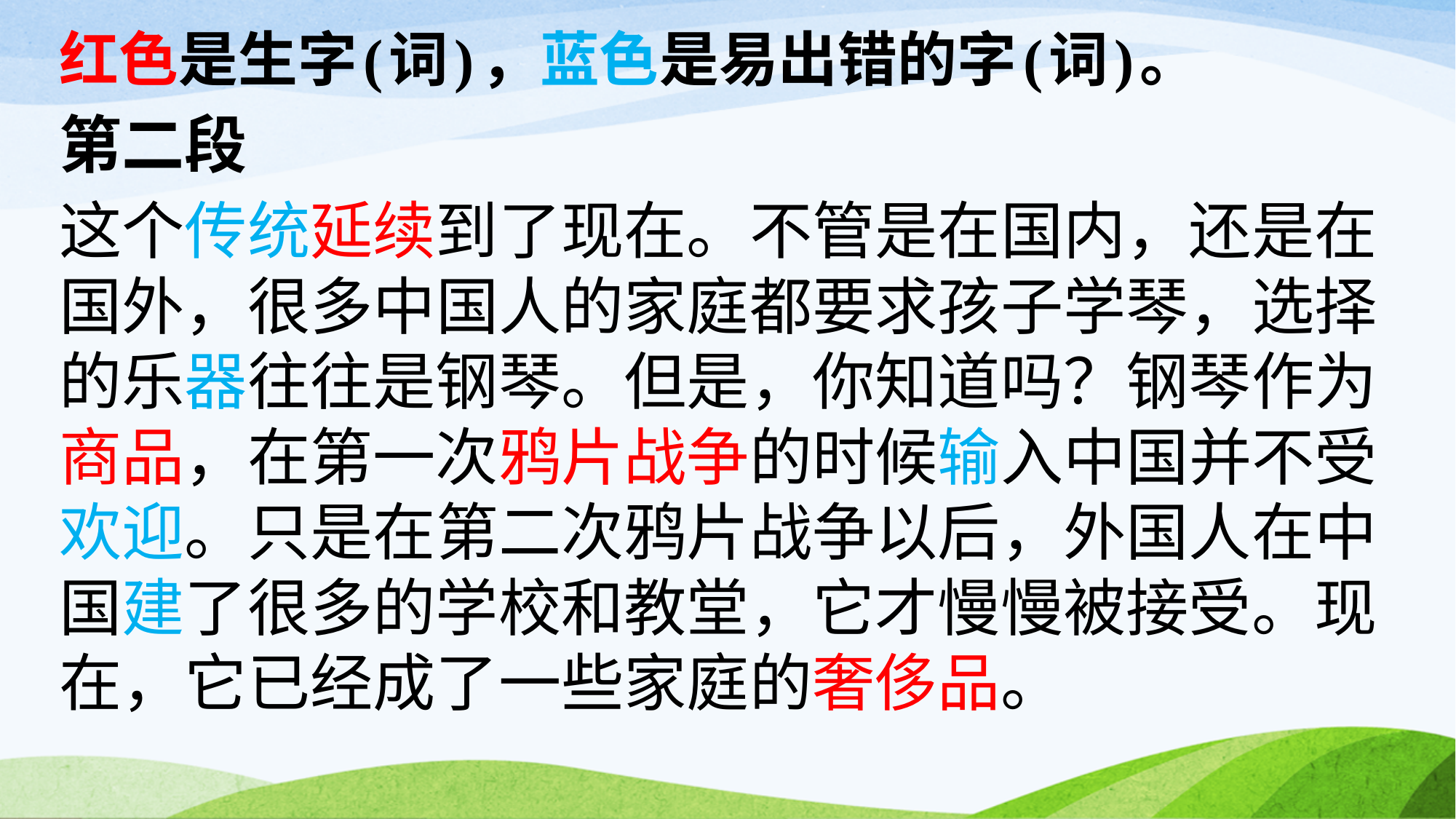

红色是生字(词)，蓝色是易出错的字(词)。
第二段
这个传统延续到了现在。不管是在国内，还是在国外，很多中国人的家庭都要求孩子学琴，选择的乐器往往是钢琴。但是，你知道吗？钢琴作为商品，在第一次鸦片战争的时候输入中国并不受欢迎。只是在第二次鸦片战争以后，外国人在中国建了很多的学校和教堂，它才慢慢被接受。现在，它已经成了一些家庭的奢侈品。